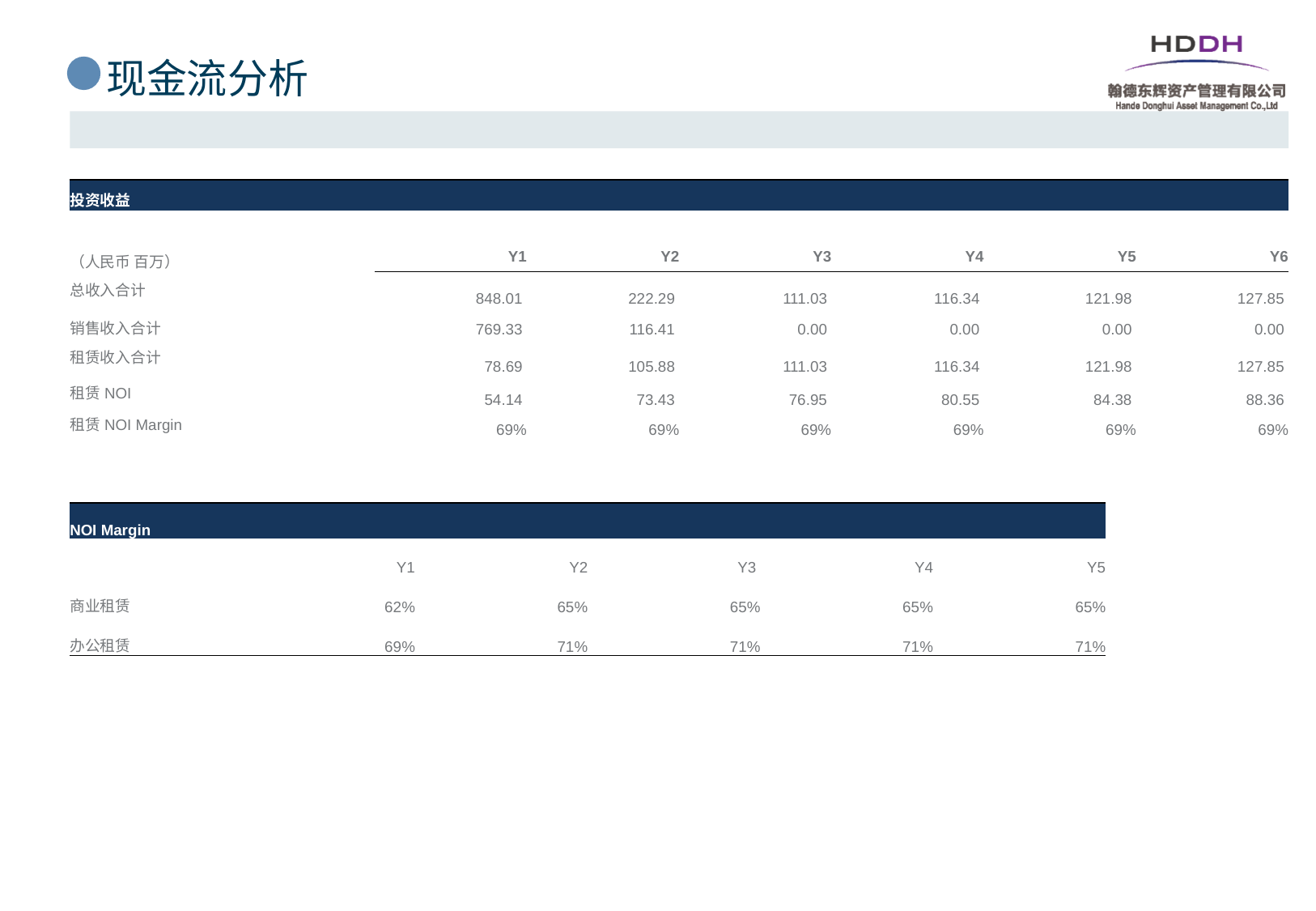

现金流分析

| 投资收益 |  |  |  |  |  |  |  |
| --- | --- | --- | --- | --- | --- | --- | --- |
|  |  |  |  |  |  |  |  |
| （人民币 百万） |  | Y1 | Y2 | Y3 | Y4 | Y5 | Y6 |
| 总收入合计 |  | 848.01 | 222.29 | 111.03 | 116.34 | 121.98 | 127.85 |
| 销售收入合计 |  | 769.33 | 116.41 | 0.00 | 0.00 | 0.00 | 0.00 |
| 租赁收入合计 |  | 78.69 | 105.88 | 111.03 | 116.34 | 121.98 | 127.85 |
| 租赁NOI |  | 54.14 | 73.43 | 76.95 | 80.55 | 84.38 | 88.36 |
| 租赁NOI Margin |  | 69% | 69% | 69% | 69% | 69% | 69% |
| NOI Margin |  |  |  |  |  |
| --- | --- | --- | --- | --- | --- |
|  | Y1 | Y2 | Y3 | Y4 | Y5 |
| 商业租赁 | 62% | 65% | 65% | 65% | 65% |
| 办公租赁 | 69% | 71% | 71% | 71% | 71% |